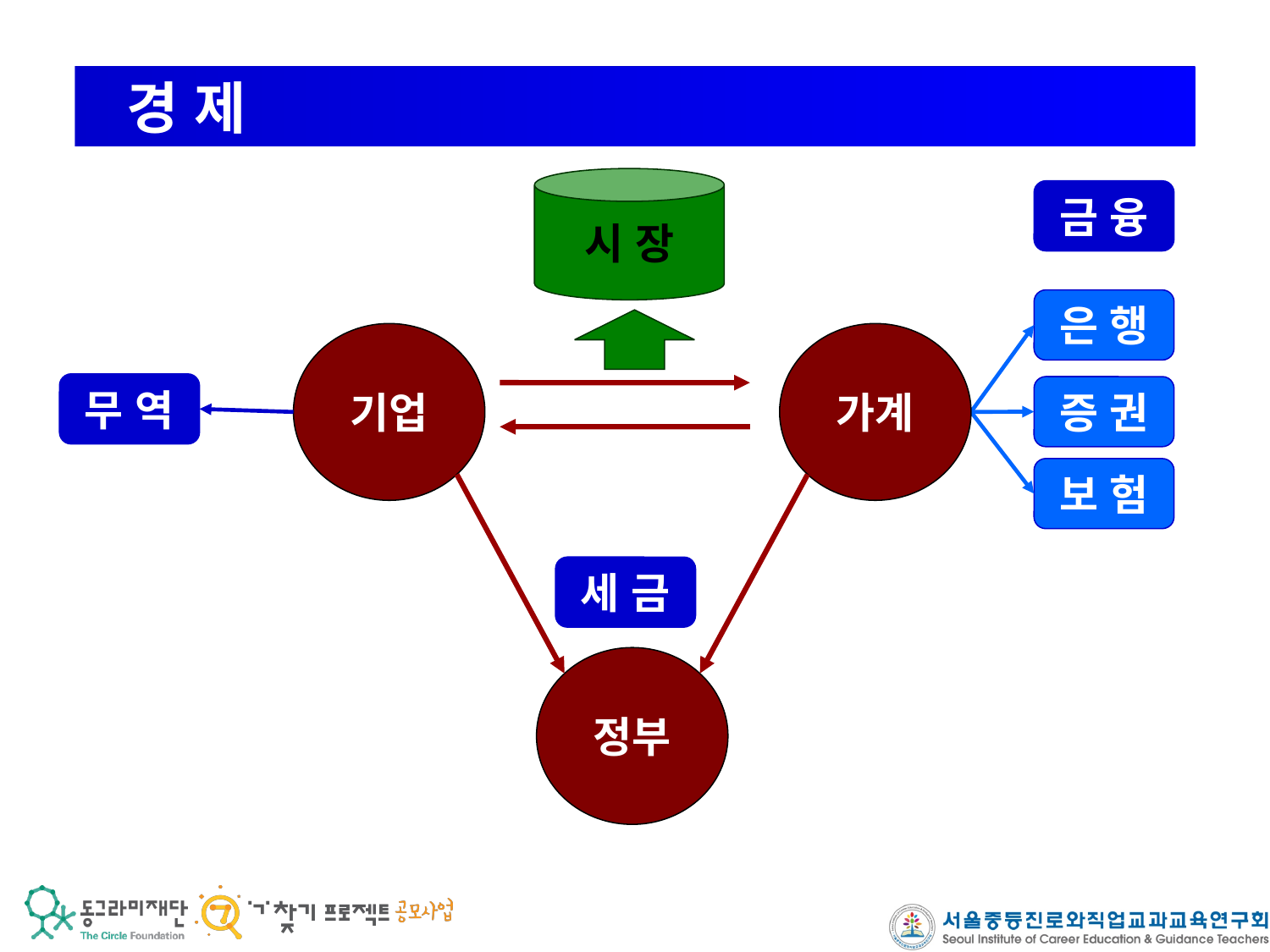

경 제
시 장

금 융
생산자
소비자
유통
기업
가계

지급

세금
정부
은 행
증 권
보 험
무 역
세 금